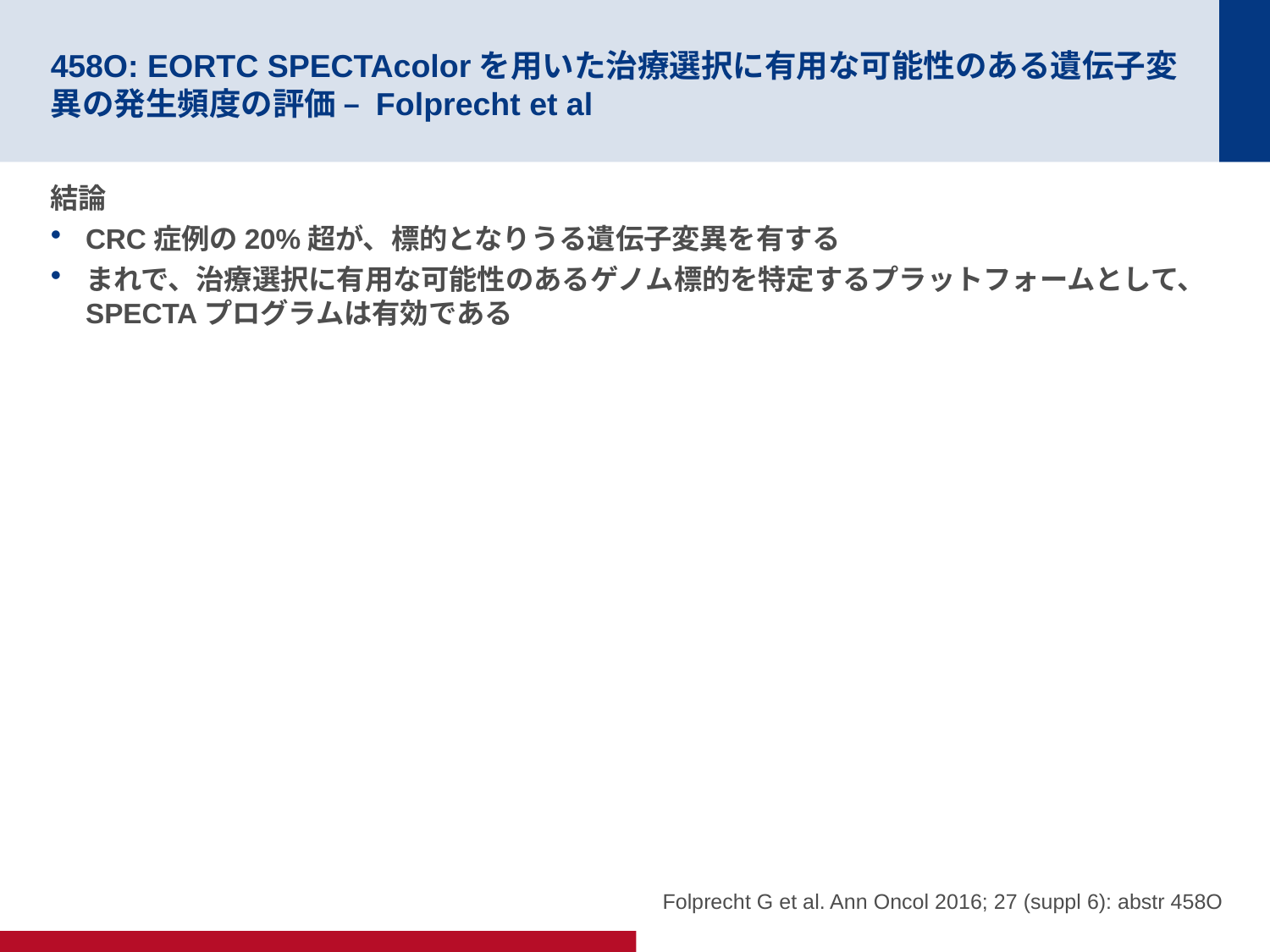

# 458O: EORTC SPECTAcolorを用いた治療選択に有用な可能性のある遺伝子変異の発生頻度の評価 – Folprecht et al
結論
CRC症例の20%超が、標的となりうる遺伝子変異を有する
まれで、治療選択に有用な可能性のあるゲノム標的を特定するプラットフォームとして、SPECTAプログラムは有効である
Folprecht G et al. Ann Oncol 2016; 27 (suppl 6): abstr 458O